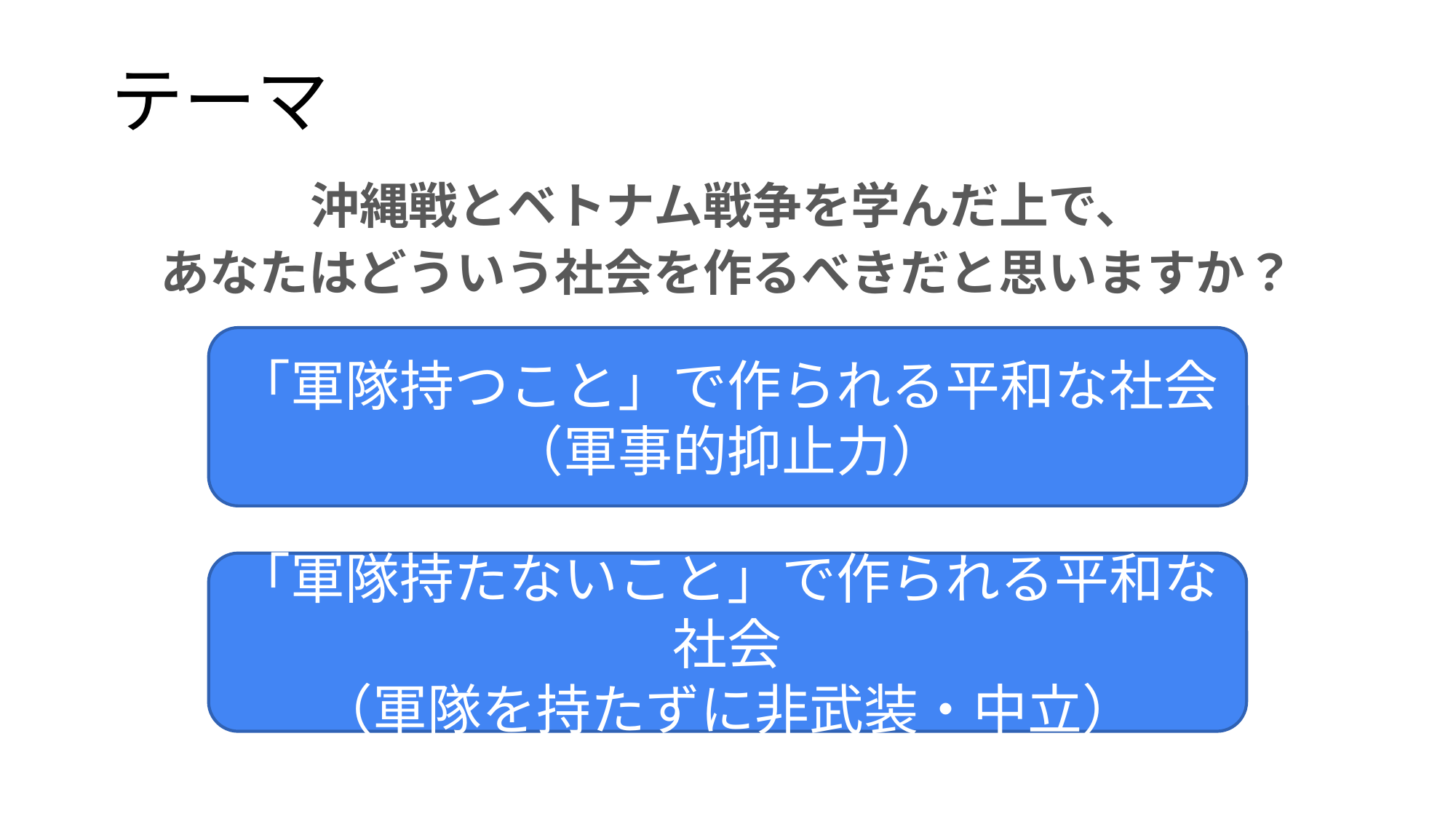

# テーマ
沖縄戦とベトナム戦争を学んだ上で、
あなたはどういう社会を作るべきだと思いますか？
「軍隊持つこと」で作られる平和な社会
（軍事的抑止力）
「軍隊持たないこと」で作られる平和な社会
（軍隊を持たずに非武装・中立）